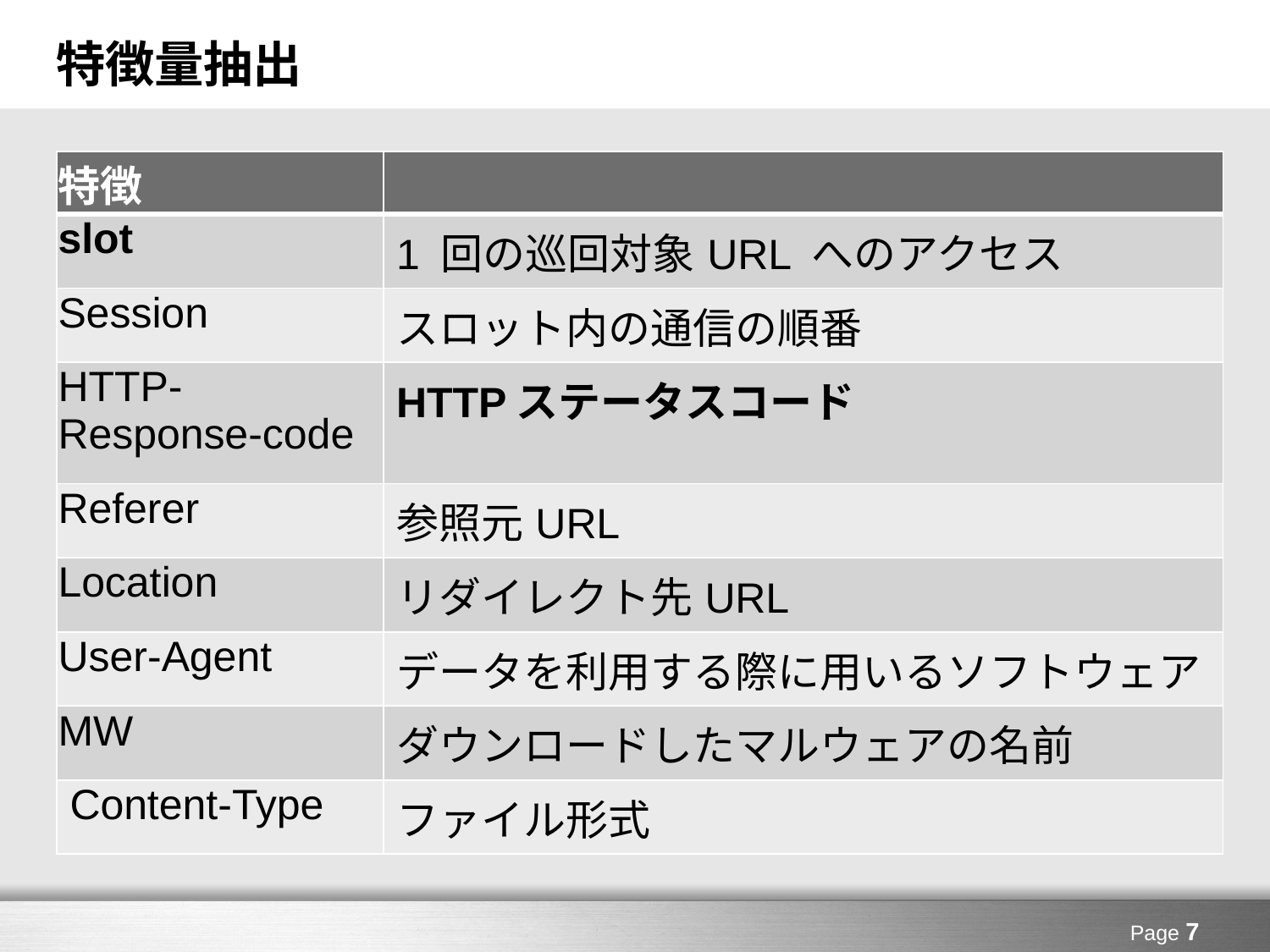

# 特徴量抽出
| 特徴 |  |
| --- | --- |
| slot | 1 回の巡回対象URL へのアクセス |
| Session | スロット内の通信の順番 |
| HTTP-Response-code | HTTPステータスコード |
| Referer | 参照元URL |
| Location | リダイレクト先URL |
| User-Agent | データを利用する際に用いるソフトウェア |
| MW | ダウンロードしたマルウェアの名前 |
| Content-Type | ファイル形式 |
Page 7